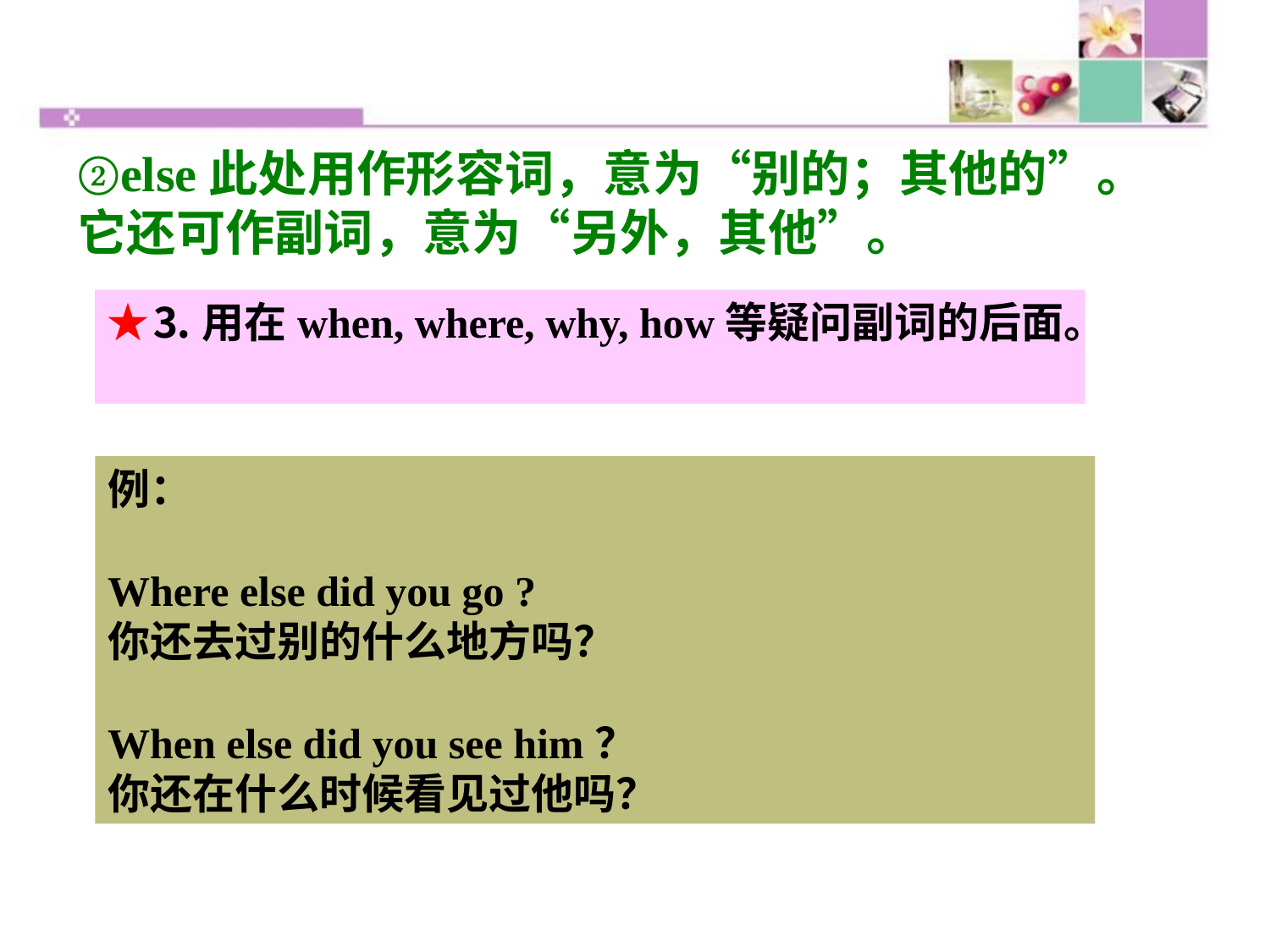

②else此处用作形容词，意为“别的；其他的”。它还可作副词，意为“另外，其他”。
★⒊用在when, where, why, how等疑问副词的后面。
例：

Where else did you go ?
你还去过别的什么地方吗？

When else did you see him？
你还在什么时候看见过他吗？